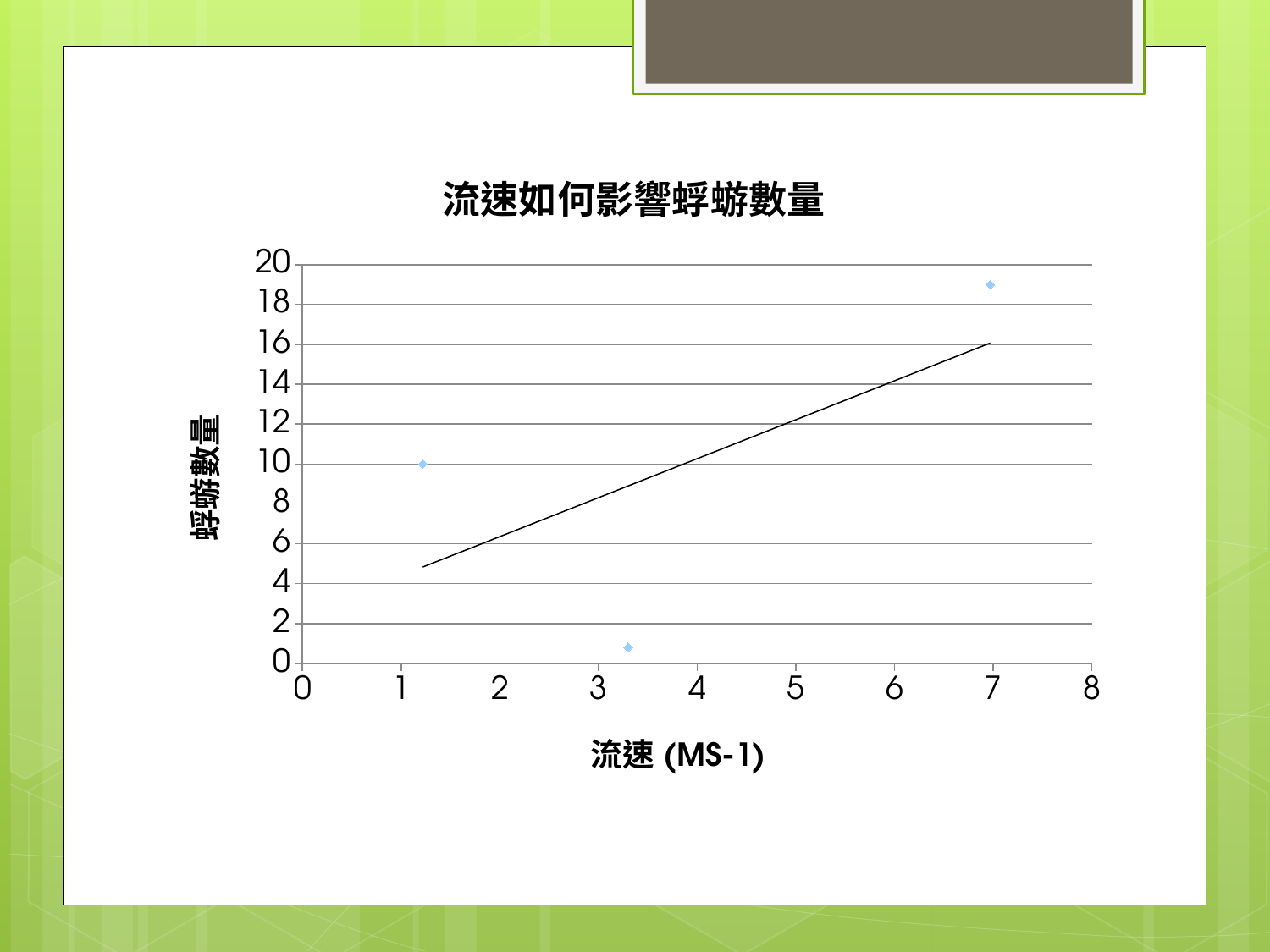

### Chart: 流速如何影響蜉蝣數量

| Category | Y 值 |
|---|---|